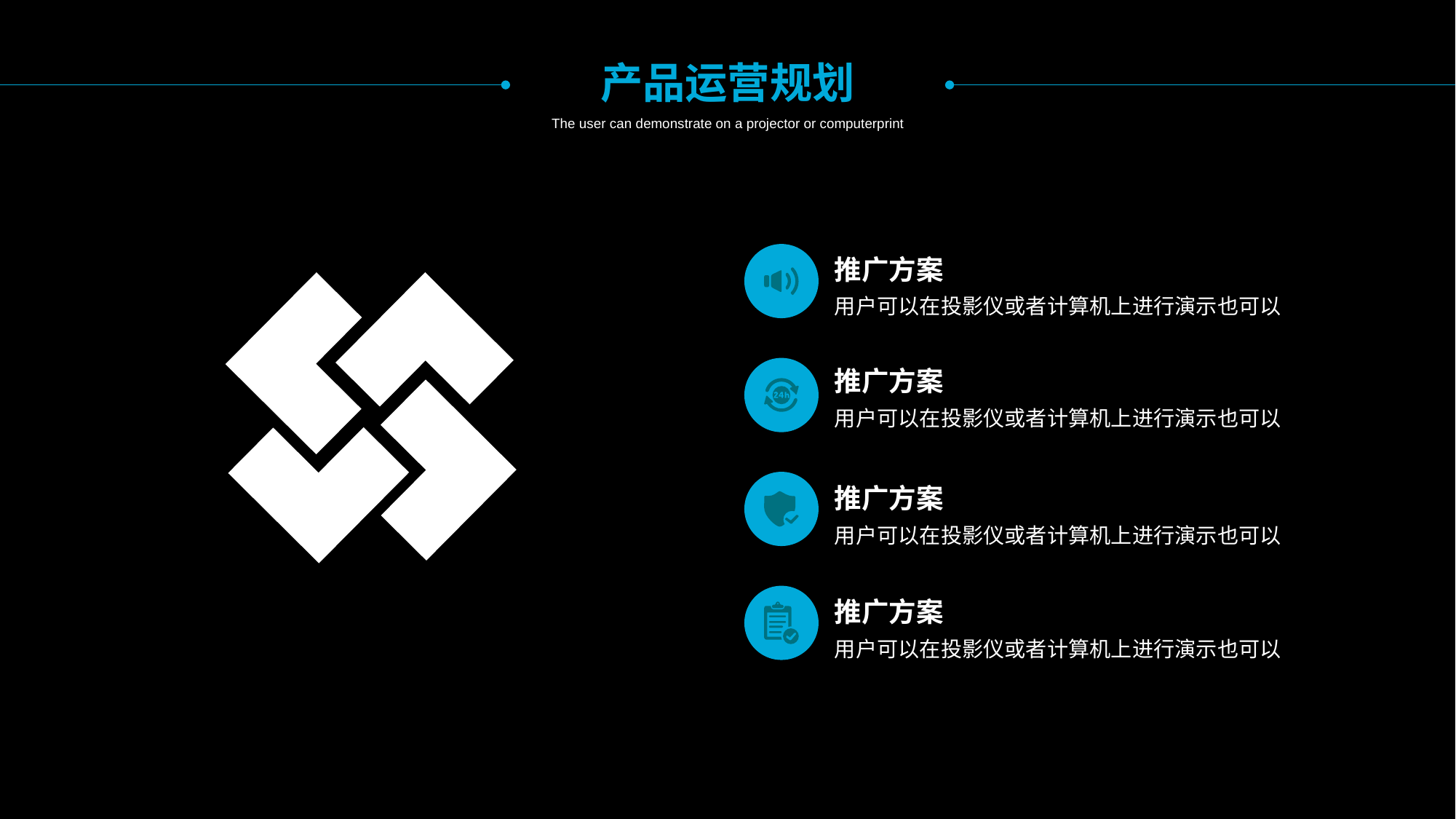

产品运营规划
The user can demonstrate on a projector or computerprint
推广方案
用户可以在投影仪或者计算机上进行演示也可以

推广方案
用户可以在投影仪或者计算机上进行演示也可以

推广方案
用户可以在投影仪或者计算机上进行演示也可以

推广方案
用户可以在投影仪或者计算机上进行演示也可以